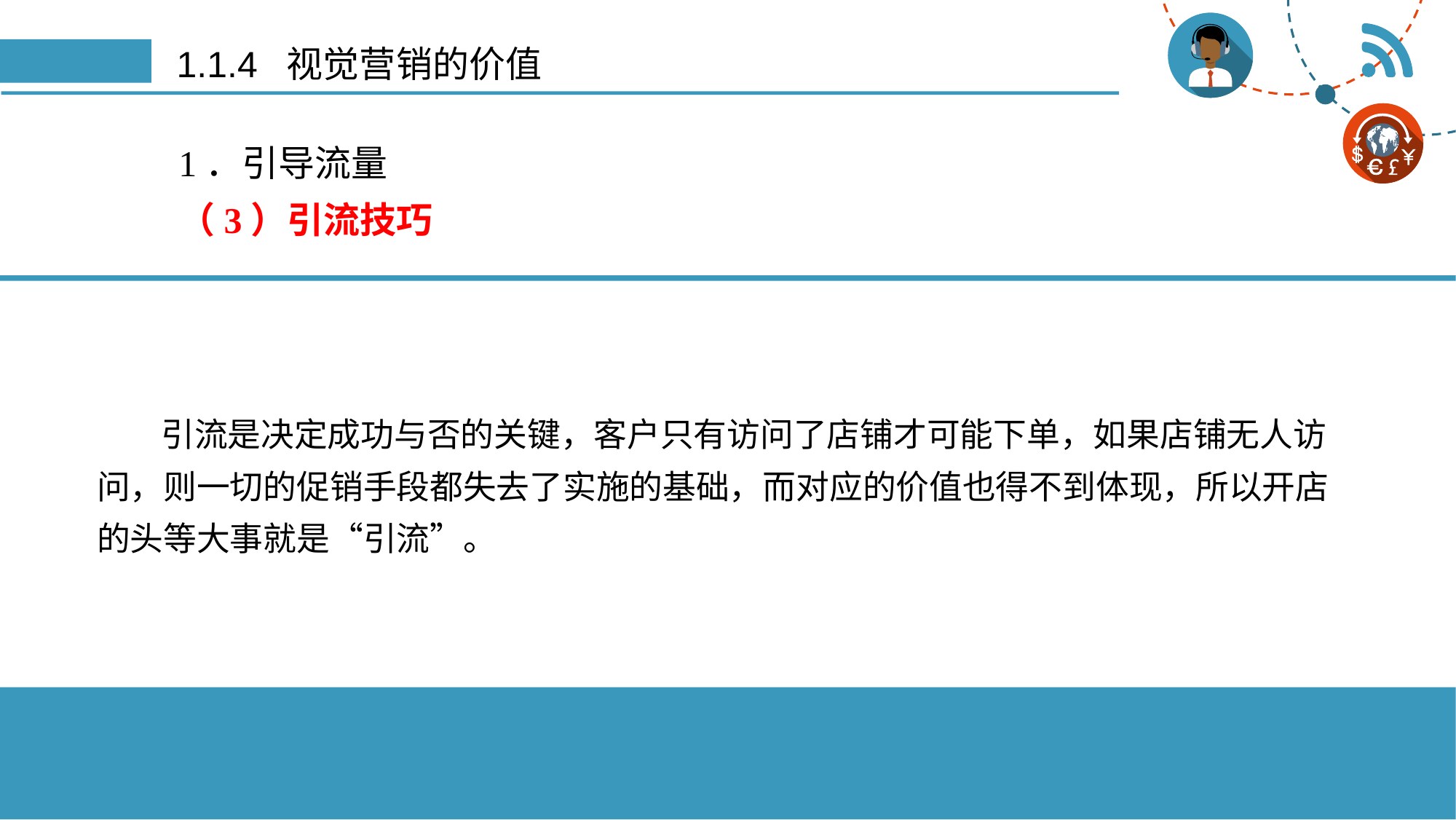

# 1.1.4  视觉营销的价值
1．引导流量
（3）引流技巧

引流是决定成功与否的关键，客户只有访问了店铺才可能下单，如果店铺无人访问，则一切的促销手段都失去了实施的基础，而对应的价值也得不到体现，所以开店的头等大事就是“引流”。